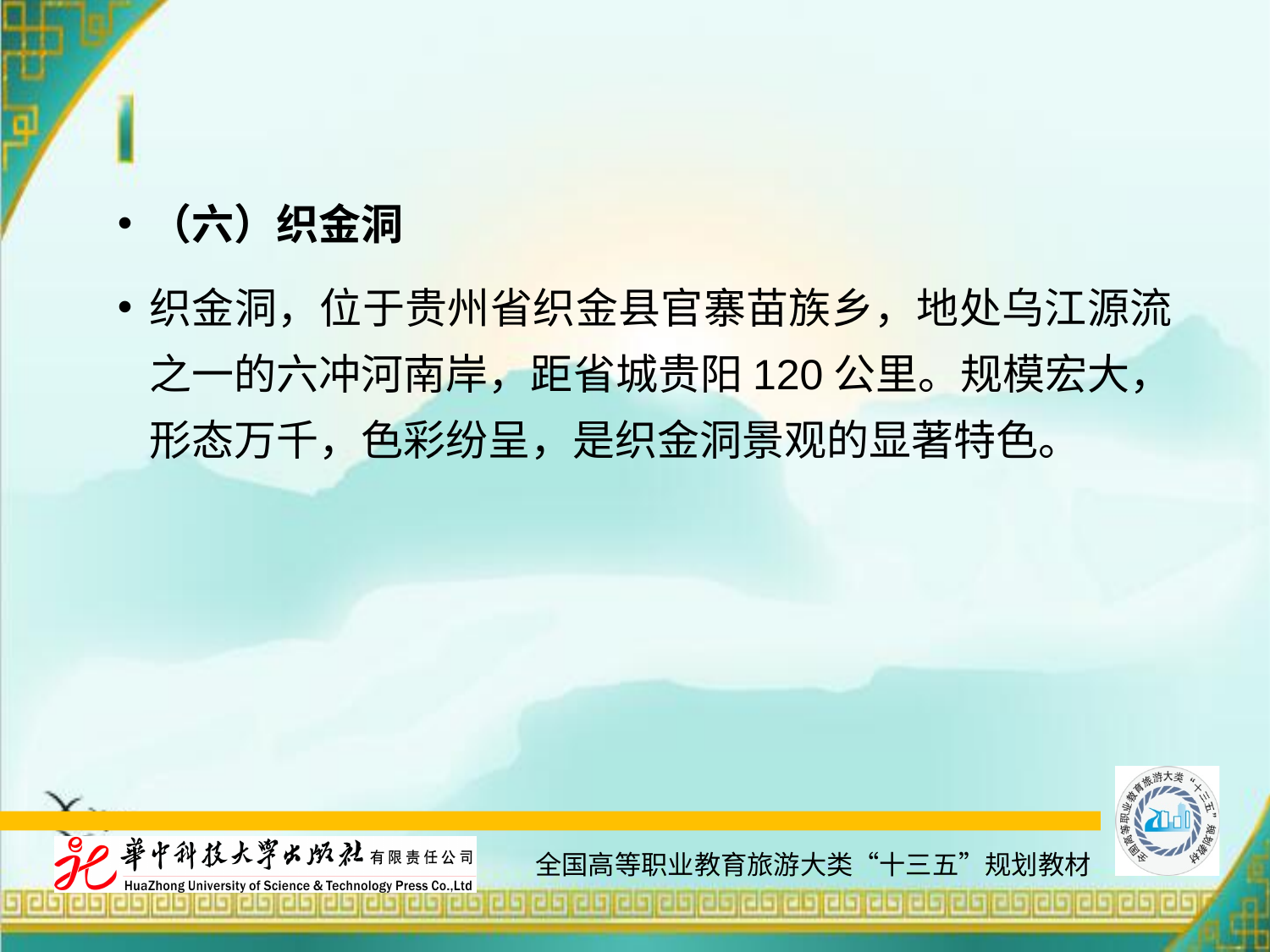

#
（六）织金洞
织金洞，位于贵州省织金县官寨苗族乡，地处乌江源流之一的六冲河南岸，距省城贵阳120公里。规模宏大，形态万千，色彩纷呈，是织金洞景观的显著特色。